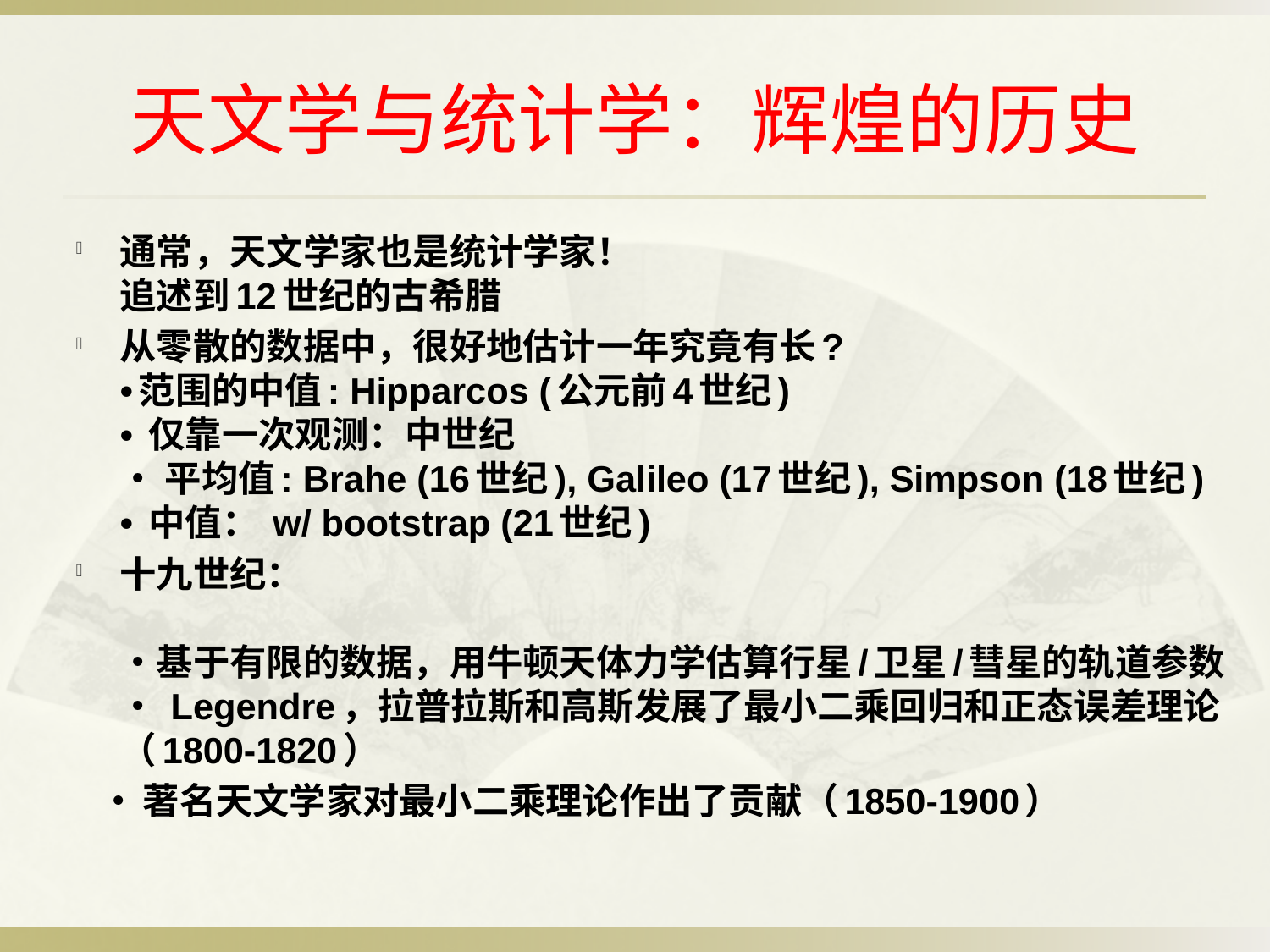

# 天文学与统计学：辉煌的历史
通常，天文学家也是统计学家！
追述到12世纪的古希腊
从零散的数据中，很好地估计一年究竟有长?
•范围的中值: Hipparcos (公元前4世纪)
• 仅靠一次观测：中世纪
• 平均值: Brahe (16世纪), Galileo (17世纪), Simpson (18世纪)
• 中值： w/ bootstrap (21世纪)
十九世纪：
•基于有限的数据，用牛顿天体力学估算行星/卫星/彗星的轨道参数
• Legendre，拉普拉斯和高斯发展了最小二乘回归和正态误差理论（1800-1820）
   •著名天文学家对最小二乘理论作出了贡献（1850-1900）